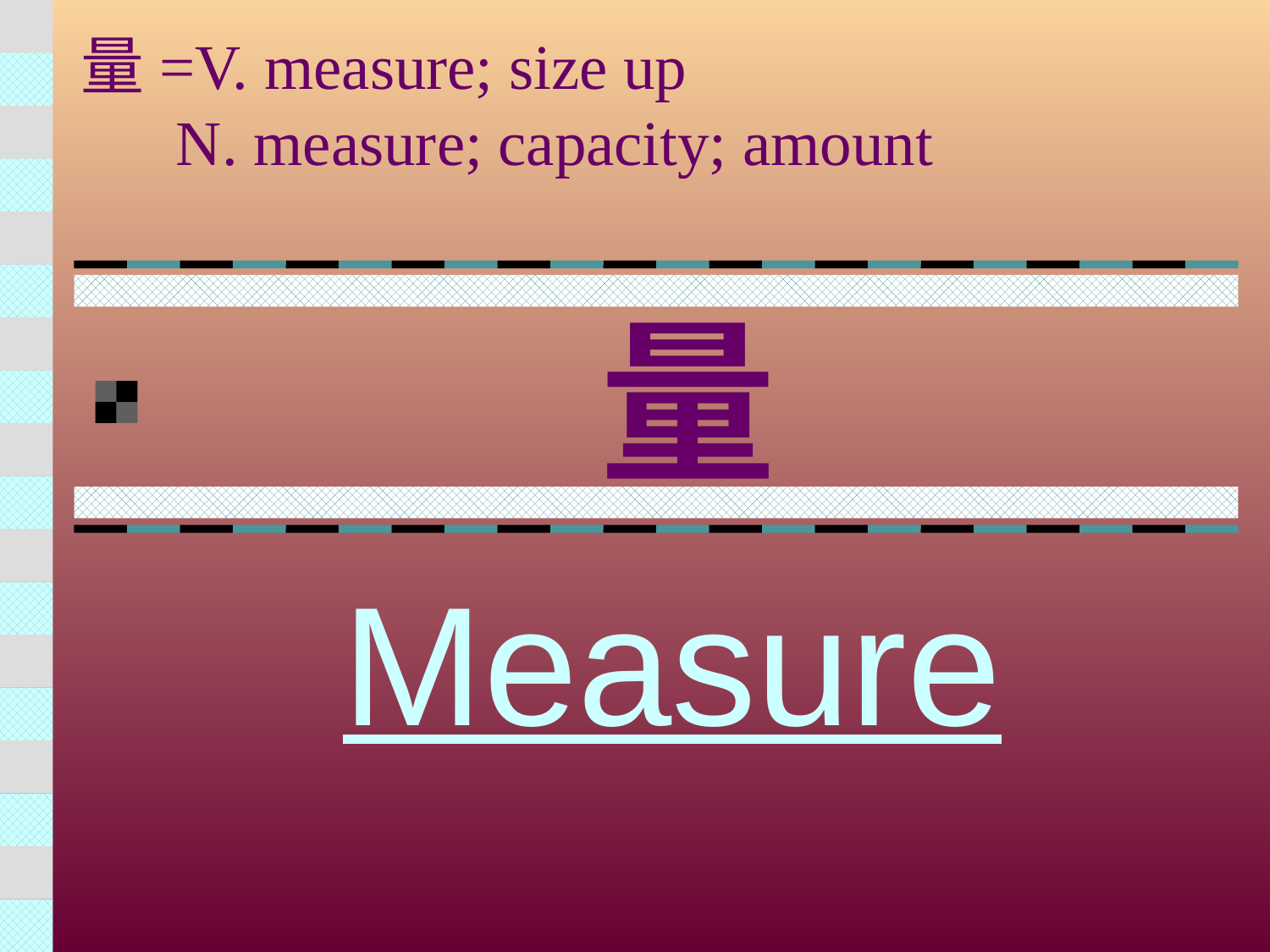

量=V. measure; size up
      N. measure; capacity; amount

# 量
Measure